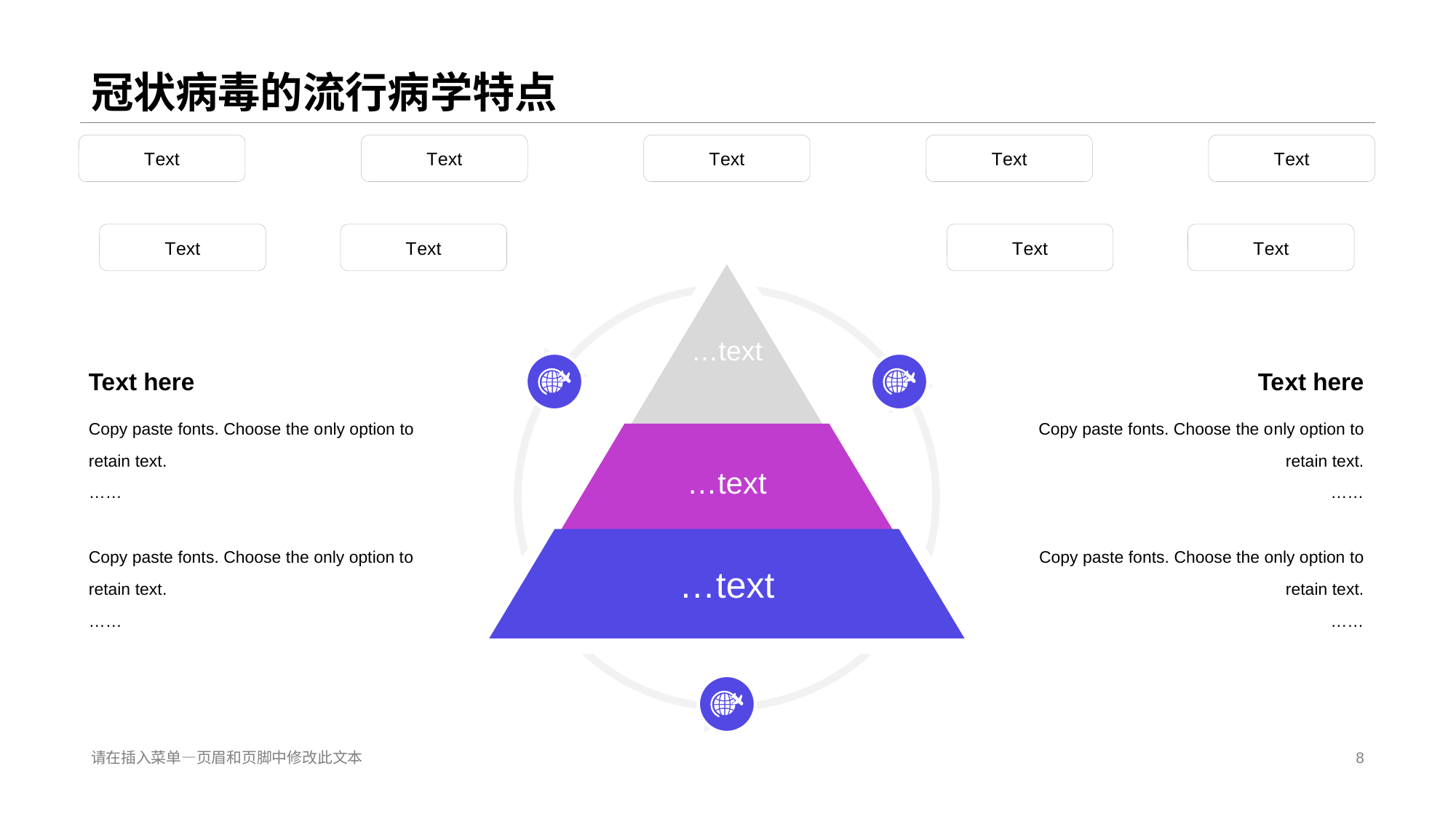

# 冠状病毒的流行病学特点
T ext
T ext
T ext
T ext
T ext
T ext
T ext
T ext
T ext
… text
… text
… text

Te xt here
Copy paste fonts. Choose the o nly option to retain text.
……

Copy paste fonts. Choose the only option to retain text.
……
Te xt here
Copy paste fonts. Choose the o nly option to retain text.
……

Copy paste fonts. Choose the only option to retain text.
……
请在插入菜单—页眉和页脚中修改此文本
8